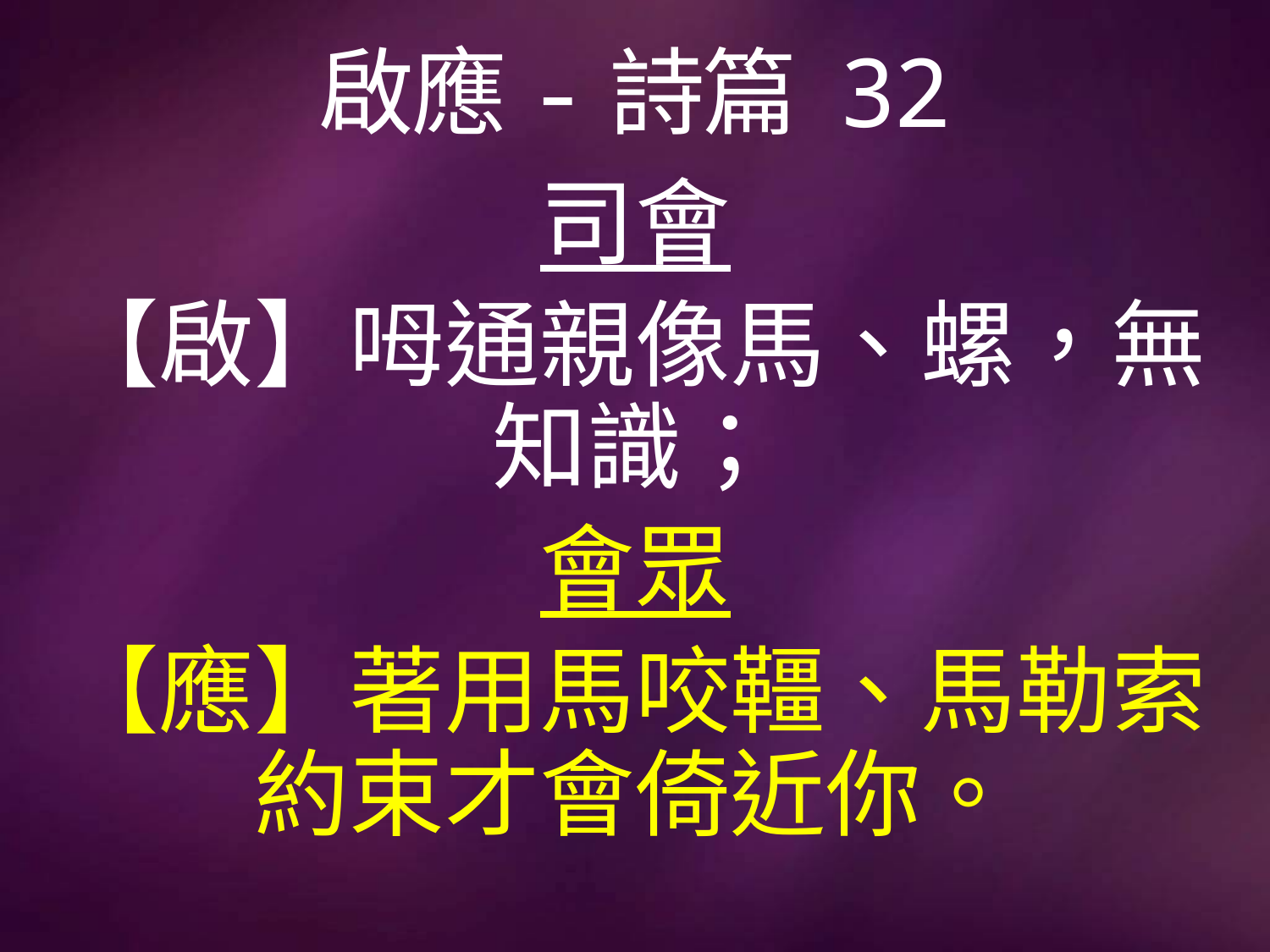

# 啟應-詩篇 32
司會
【啟】呣通親像馬、螺，無知識；
會眾
【應】著用馬咬韁、馬勒索約束才會倚近你。